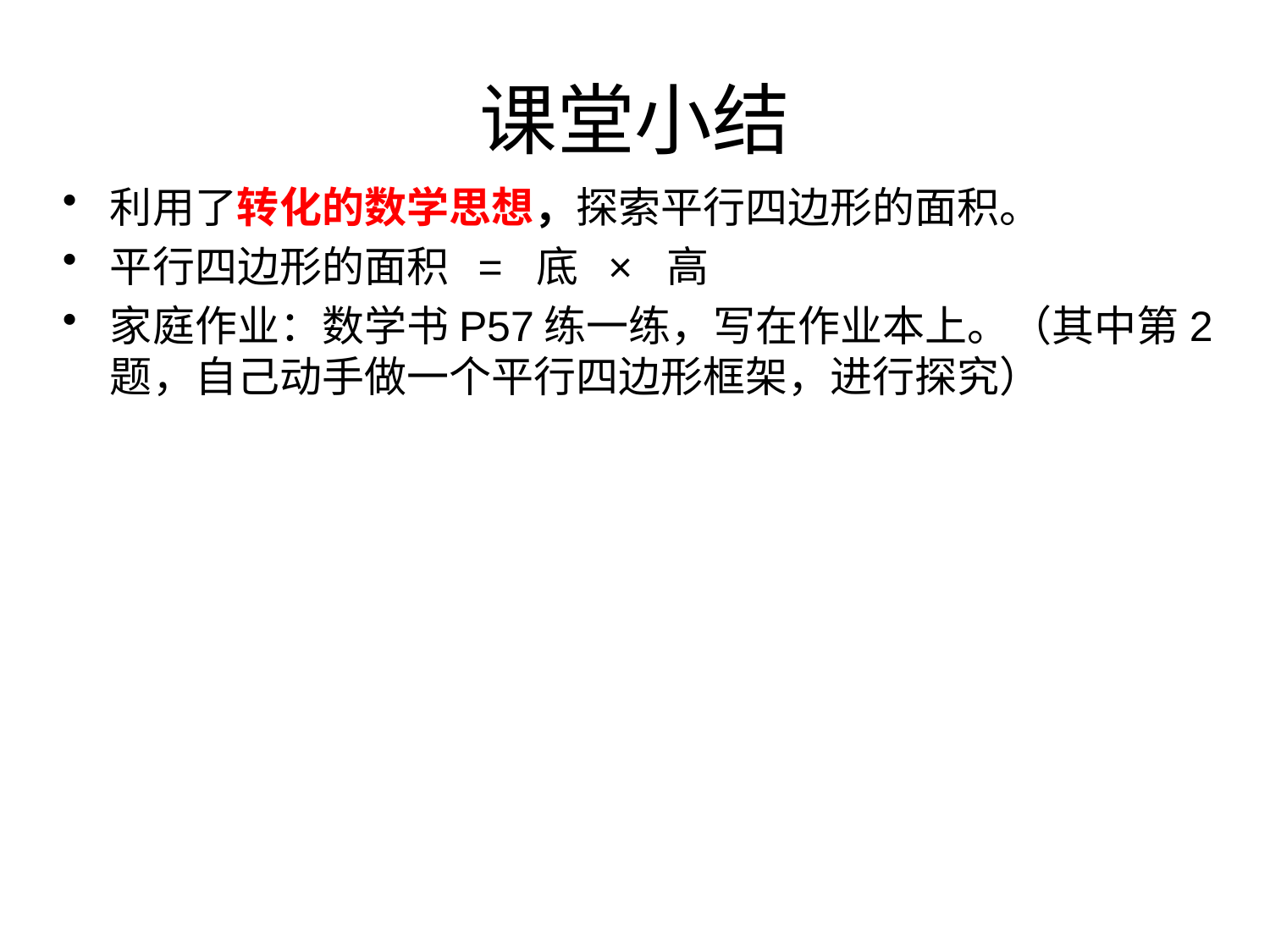

# 课堂小结
利用了转化的数学思想，探索平行四边形的面积。
平行四边形的面积  =  底  ×  高
家庭作业：数学书P57练一练，写在作业本上。（其中第2题，自己动手做一个平行四边形框架，进行探究）